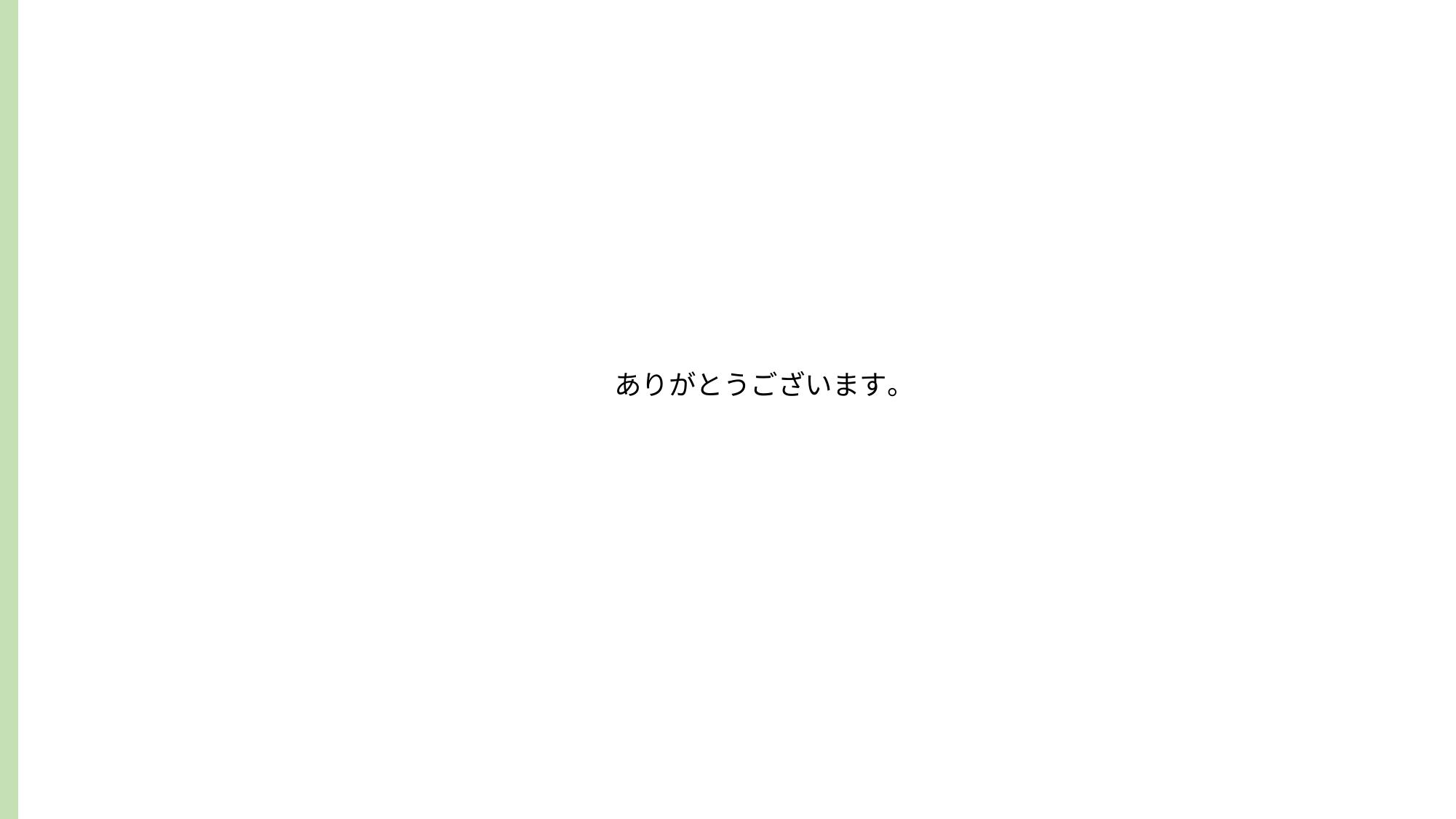

자료는 흰색영역에만 넣어주세요.
ありがとうございます。
자료는 흰색영역에만 넣어주세요.
자료는 흰색영역에만 넣어주세요.

자료는 흰색영역에만 넣어주세요.